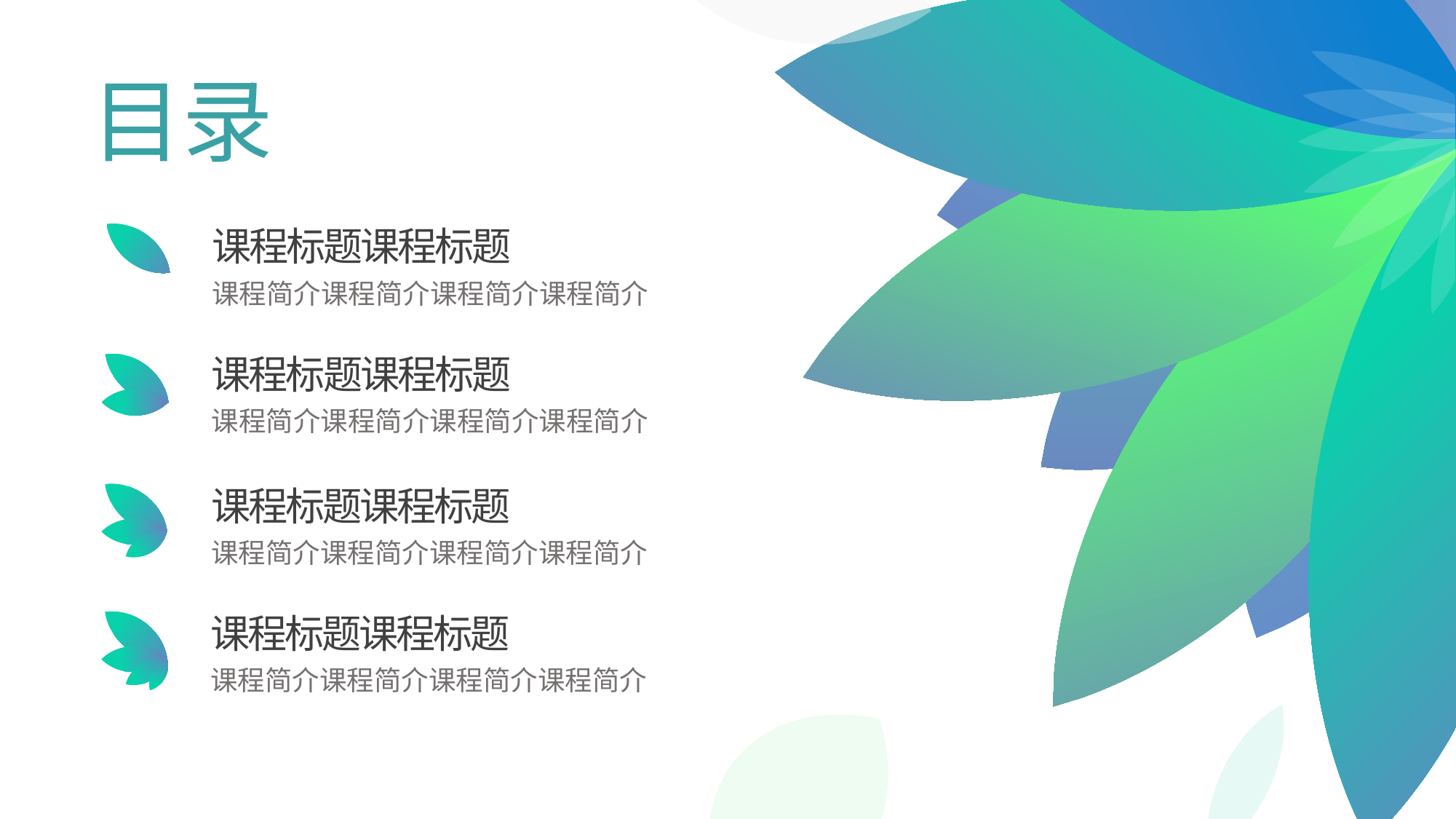

目录

课程标题课程标题
课程简介课程简介课程简介课程简介
课程标题课程标题
课程简介课程简介课程简介课程简介

课程标题课程标题
课程简介课程简介课程简介课程简介

课程标题课程标题
课程简介课程简介课程简介课程简介